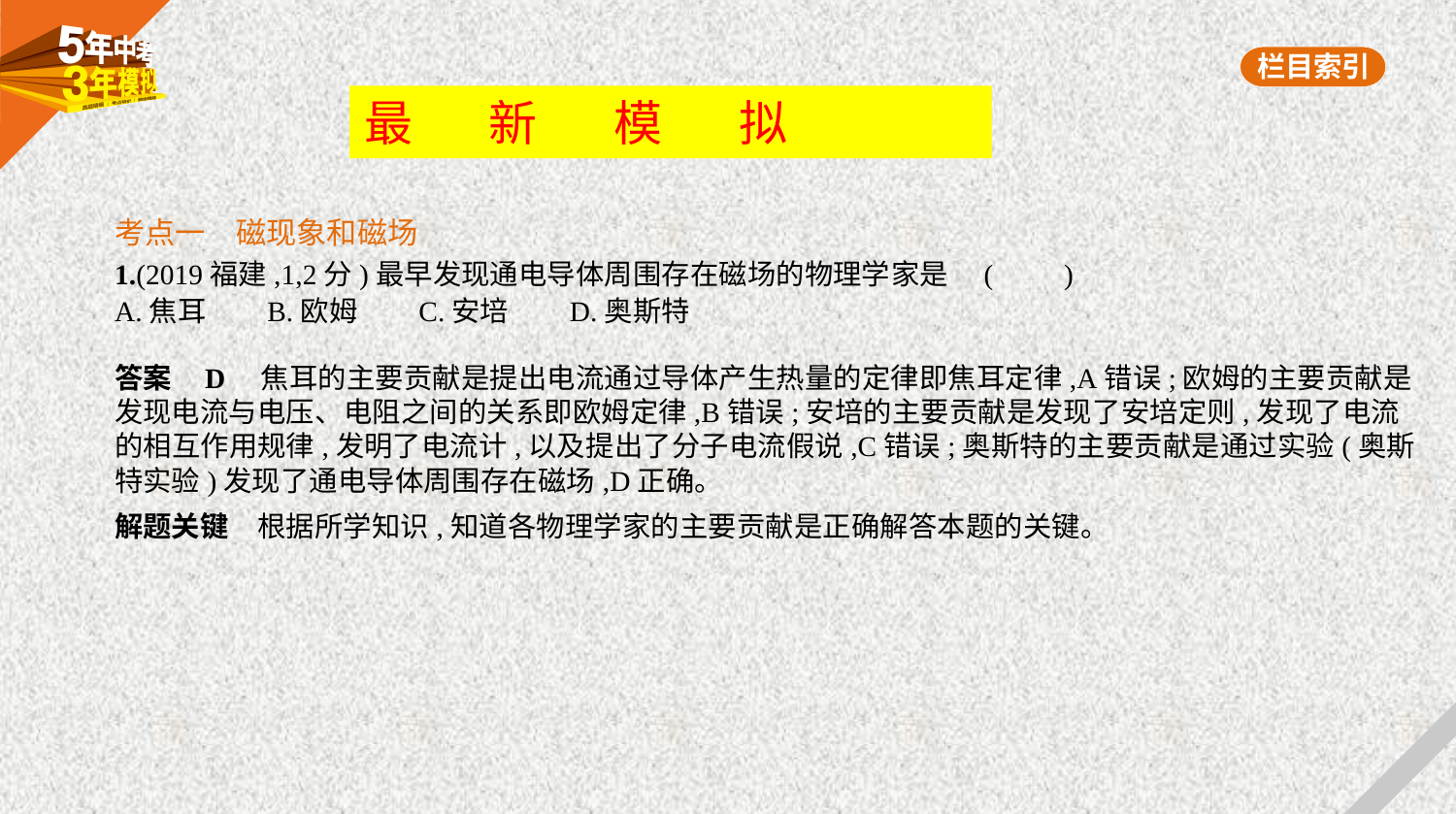

最       新       模       拟
考点一　磁现象和磁场
1.(2019福建,1,2分)最早发现通电导体周围存在磁场的物理学家是 (　　)
A.焦耳　    B.欧姆　    C.安培　    D.奥斯特
答案    D　焦耳的主要贡献是提出电流通过导体产生热量的定律即焦耳定律,A错误;欧姆的主要贡献是
发现电流与电压、电阻之间的关系即欧姆定律,B错误;安培的主要贡献是发现了安培定则,发现了电流
的相互作用规律,发明了电流计,以及提出了分子电流假说,C错误;奥斯特的主要贡献是通过实验(奥斯
特实验)发现了通电导体周围存在磁场,D正确。
解题关键　根据所学知识,知道各物理学家的主要贡献是正确解答本题的关键。